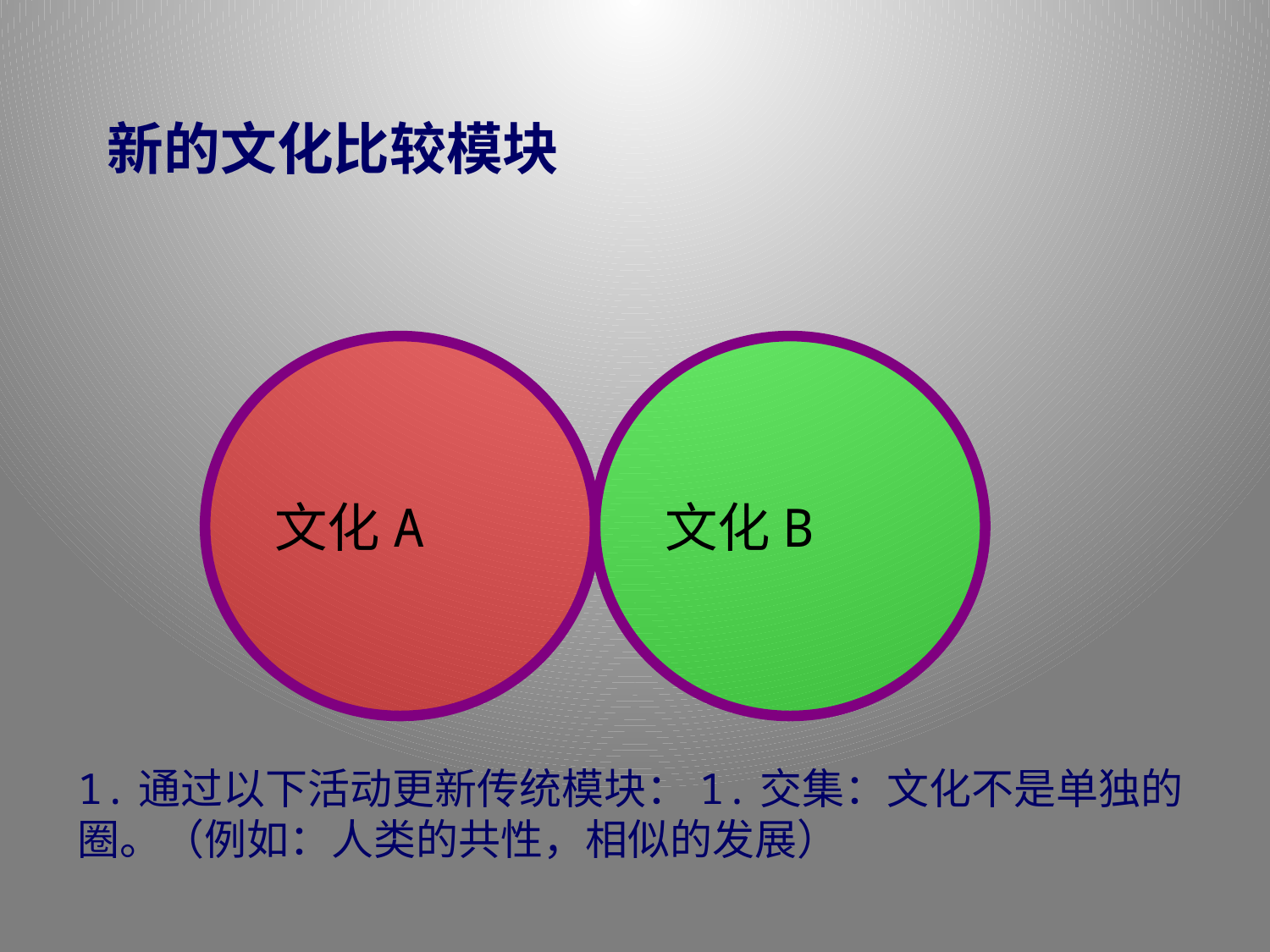

新的文化比较模块
文化A
文化B
1.通过以下活动更新传统模块：1.交集：文化不是单独的圈。（例如：人类的共性，相似的发展）